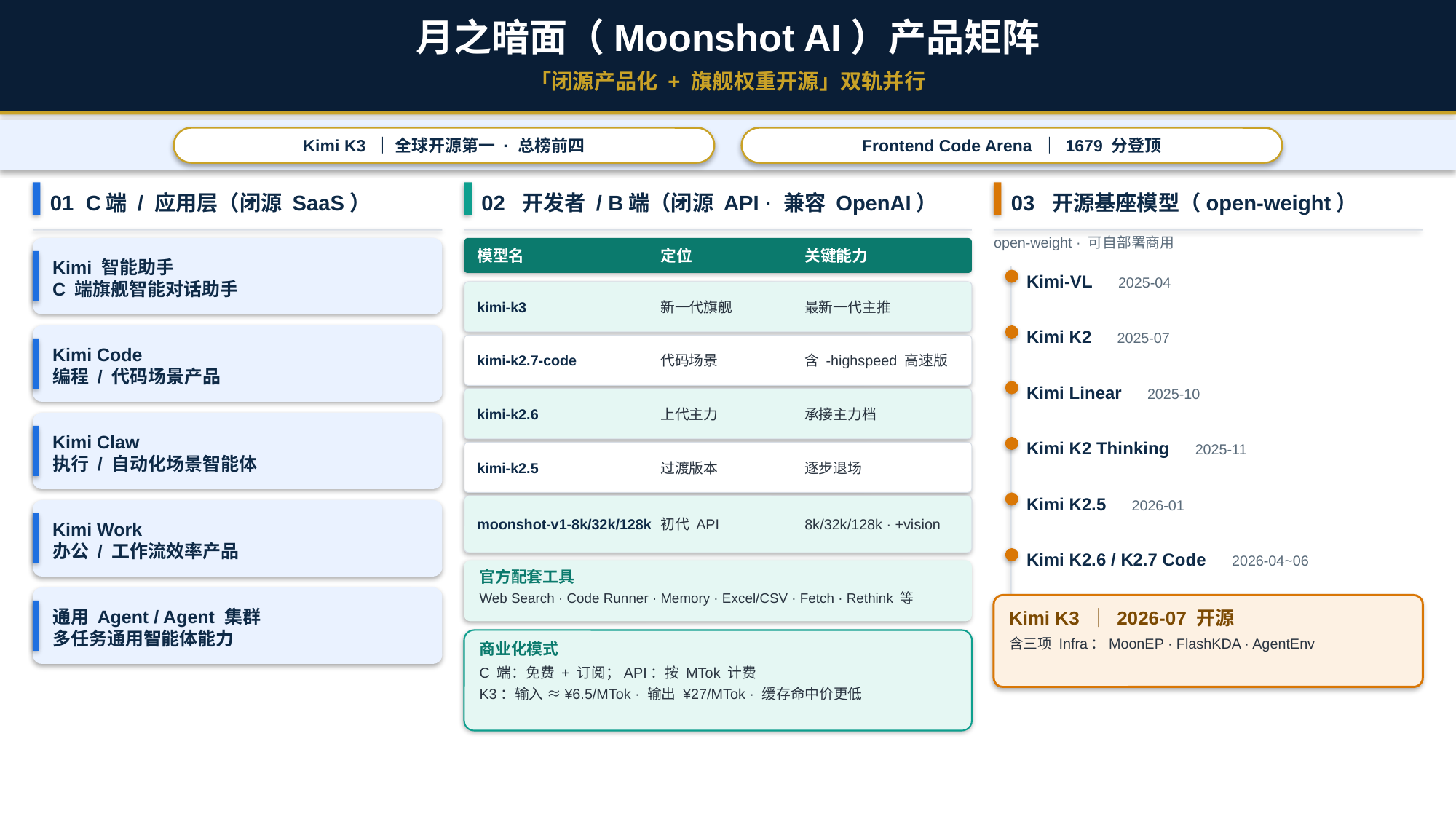

月之暗面（Moonshot AI）产品矩阵
「闭源产品化 + 旗舰权重开源」双轨并行

Kimi K3 ｜ 全球开源第一 · 总榜前四

Frontend Code Arena ｜ 1679 分登顶
01  C端 / 应用层（闭源 SaaS）
02  开发者 / B端（闭源 API · 兼容 OpenAI）
03  开源基座模型（open-weight）

open-weight · 可自部署商用

模型名
定位
关键能力
Kimi 智能助手
C 端旗舰智能对话助手

Kimi-VL　2025-04

kimi-k3
新一代旗舰
最新一代主推
Kimi K2　2025-07

Kimi Code
编程 / 代码场景产品

kimi-k2.7-code
代码场景
含 -highspeed 高速版

Kimi Linear　2025-10

kimi-k2.6
上代主力
承接主力档

Kimi Claw
执行 / 自动化场景智能体

Kimi K2 Thinking　2025-11

kimi-k2.5
过渡版本
逐步退场
Kimi K2.5　2026-01

moonshot-v1-8k/32k/128k
初代 API
8k/32k/128k · +vision

Kimi Work
办公 / 工作流效率产品

Kimi K2.6 / K2.7 Code　2026-04~06

官方配套工具

Web Search · Code Runner · Memory · Excel/CSV · Fetch · Rethink 等

通用 Agent / Agent 集群
多任务通用智能体能力

Kimi K3 ｜ 2026-07 开源
含三项 Infra：MoonEP · FlashKDA · AgentEnv

商业化模式
C 端：免费 + 订阅；API：按 MTok 计费
K3：输入 ≈¥6.5/MTok · 输出 ¥27/MTok · 缓存命中价更低